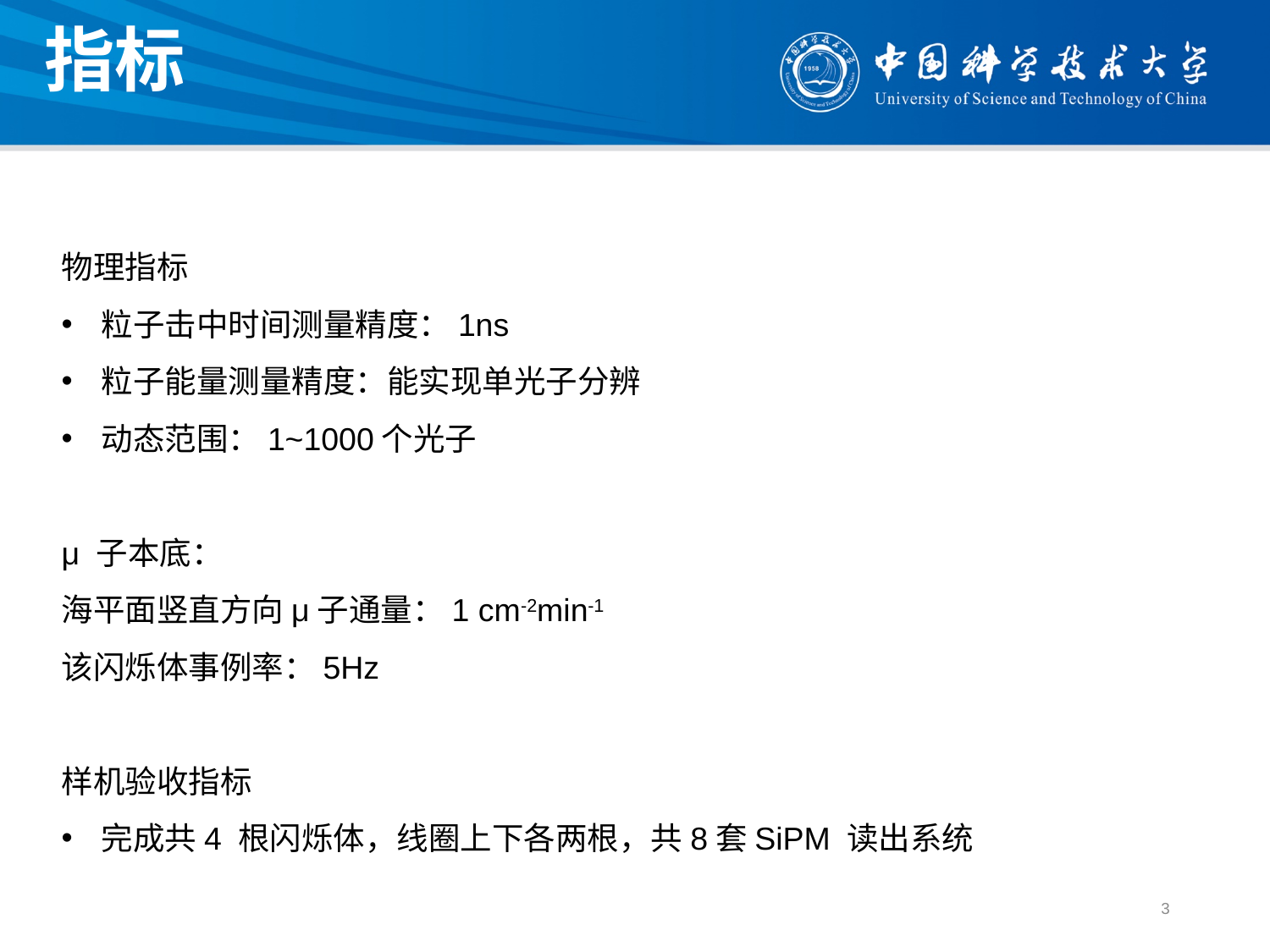

指标
物理指标
粒子击中时间测量精度：1ns
粒子能量测量精度：能实现单光子分辨
动态范围：1~1000个光子

μ 子本底：
海平面竖直方向μ子通量：1 cm-2min-1
该闪烁体事例率：5Hz

样机验收指标
完成共4 根闪烁体，线圈上下各两根，共8套SiPM 读出系统
3